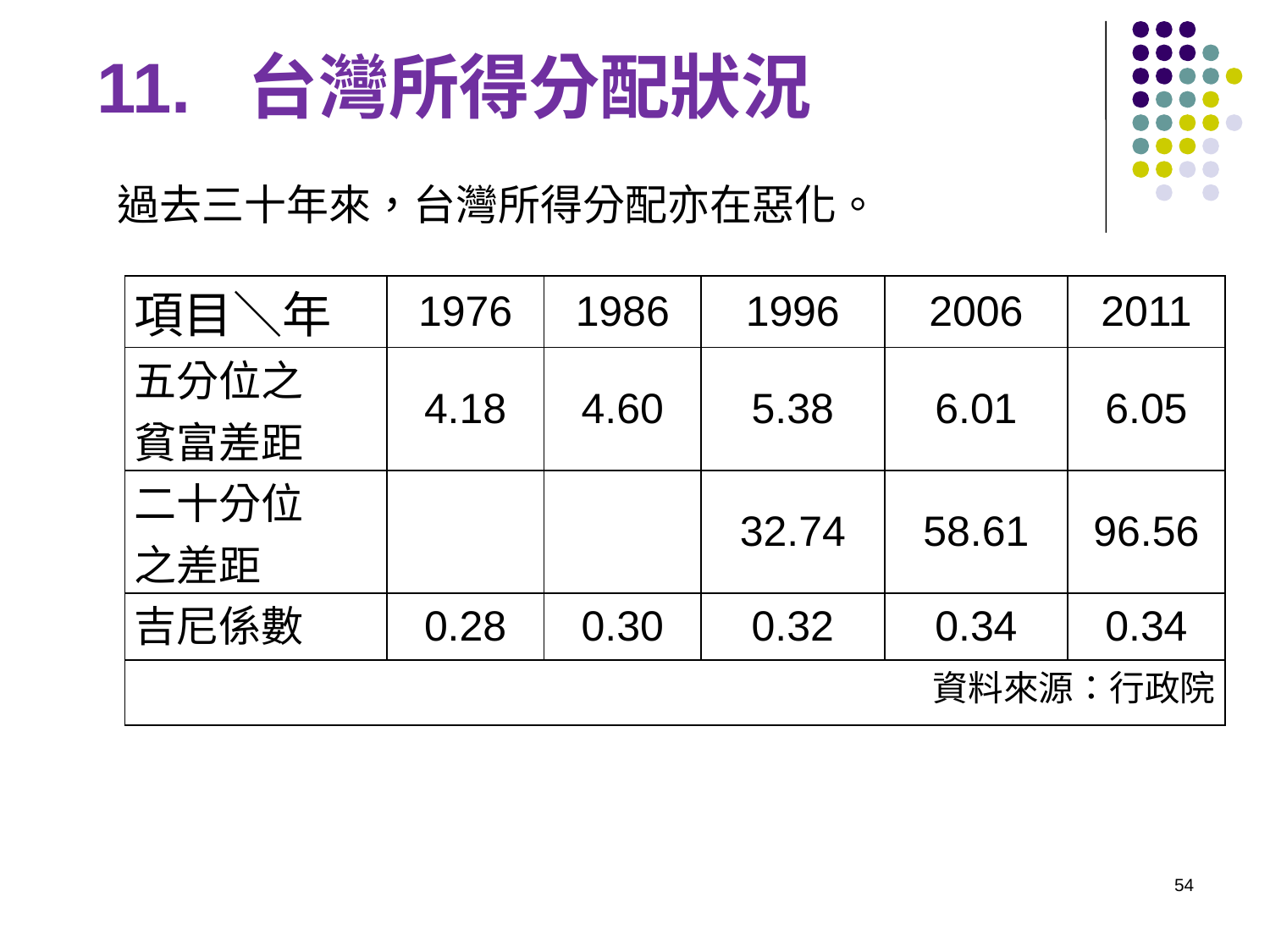

11.  台灣所得分配狀況
過去三十年來，台灣所得分配亦在惡化。
| 項目＼年 | 1976 | 1986 | 1996 | 2006 | 2011 |
| --- | --- | --- | --- | --- | --- |
| 五分位之 貧富差距 | 4.18 | 4.60 | 5.38 | 6.01 | 6.05 |
| 二十分位 之差距 |  |  | 32.74 | 58.61 | 96.56 |
| 吉尼係數 | 0.28 | 0.30 | 0.32 | 0.34 | 0.34 |
| 資料來源：行政院 |  |  |  |  |  |
54